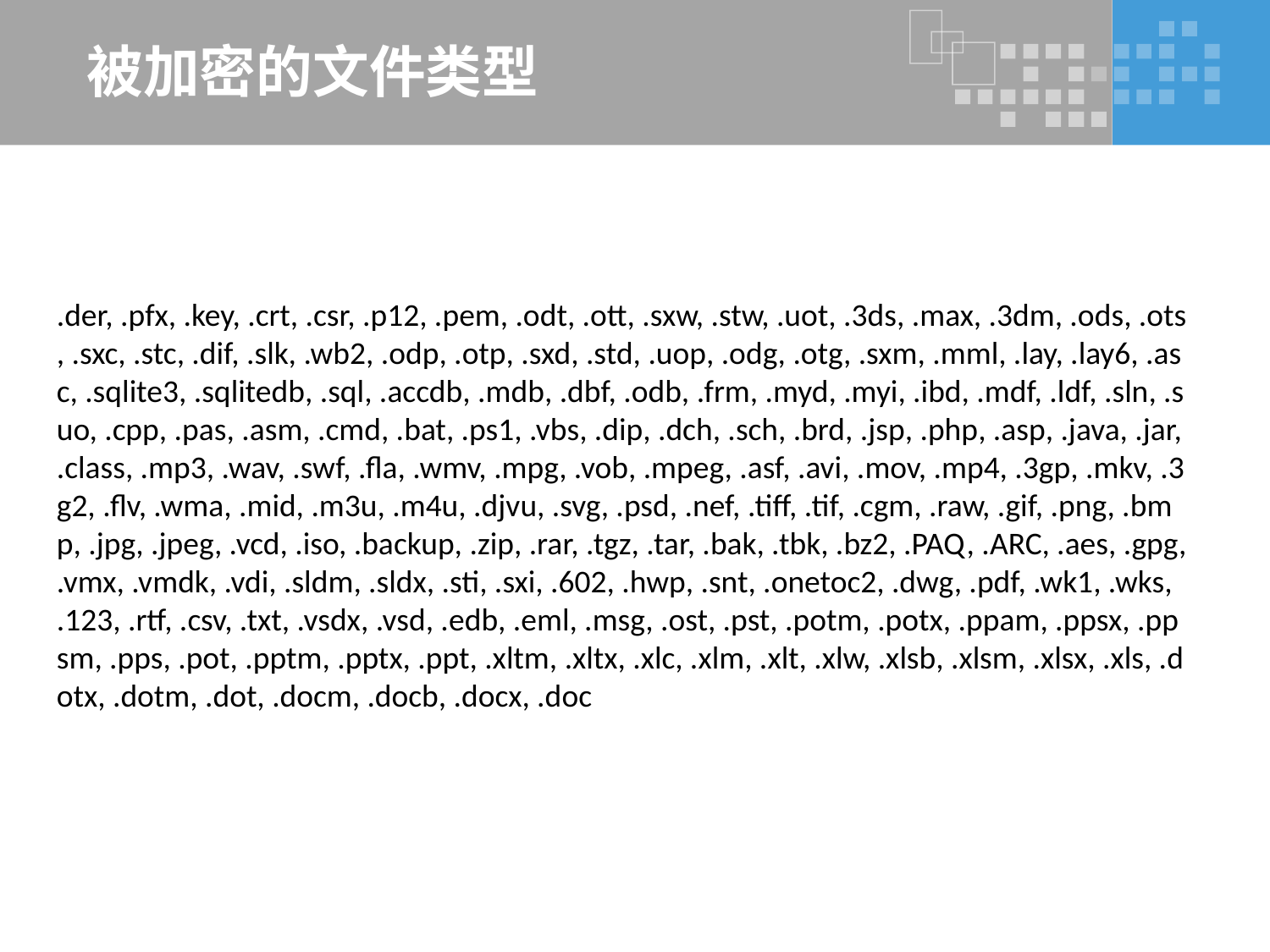

# 被加密的文件类型
.der, .pfx, .key, .crt, .csr, .p12, .pem, .odt, .ott, .sxw, .stw, .uot, .3ds, .max, .3dm, .ods, .ots, .sxc, .stc, .dif, .slk, .wb2, .odp, .otp, .sxd, .std, .uop, .odg, .otg, .sxm, .mml, .lay, .lay6, .asc, .sqlite3, .sqlitedb, .sql, .accdb, .mdb, .dbf, .odb, .frm, .myd, .myi, .ibd, .mdf, .ldf, .sln, .suo, .cpp, .pas, .asm, .cmd, .bat, .ps1, .vbs, .dip, .dch, .sch, .brd, .jsp, .php, .asp, .java, .jar, .class, .mp3, .wav, .swf, .fla, .wmv, .mpg, .vob, .mpeg, .asf, .avi, .mov, .mp4, .3gp, .mkv, .3g2, .flv, .wma, .mid, .m3u, .m4u, .djvu, .svg, .psd, .nef, .tiff, .tif, .cgm, .raw, .gif, .png, .bmp, .jpg, .jpeg, .vcd, .iso, .backup, .zip, .rar, .tgz, .tar, .bak, .tbk, .bz2, .PAQ, .ARC, .aes, .gpg, .vmx, .vmdk, .vdi, .sldm, .sldx, .sti, .sxi, .602, .hwp, .snt, .onetoc2, .dwg, .pdf, .wk1, .wks, .123, .rtf, .csv, .txt, .vsdx, .vsd, .edb, .eml, .msg, .ost, .pst, .potm, .potx, .ppam, .ppsx, .ppsm, .pps, .pot, .pptm, .pptx, .ppt, .xltm, .xltx, .xlc, .xlm, .xlt, .xlw, .xlsb, .xlsm, .xlsx, .xls, .dotx, .dotm, .dot, .docm, .docb, .docx, .doc